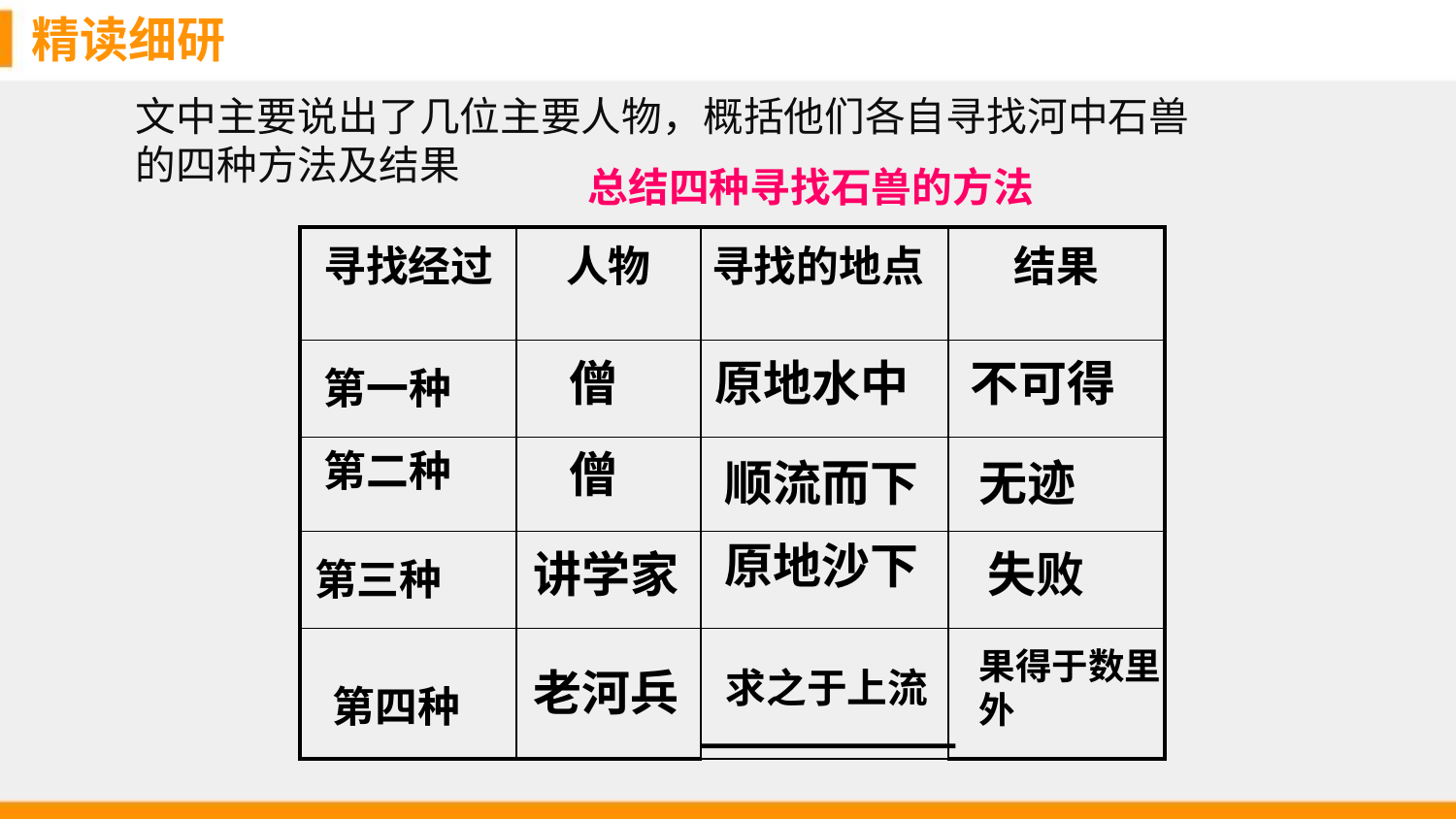

精读细研
文中主要说出了几位主要人物，概括他们各自寻找河中石兽的四种方法及结果
总结四种寻找石兽的方法

| 寻找经过 | 人物 | 寻找的地点 | 结果 |
| --- | --- | --- | --- |
|  |  |  |  |
|  |  |  |  |
|  |  |  |  |
|  |  |  |  |
僧
原地水中
不可得
第一种
第二种
僧
顺流而下
无迹
原地沙下
讲学家
失败
第三种
果得于数里外
求之于上流
老河兵
第四种